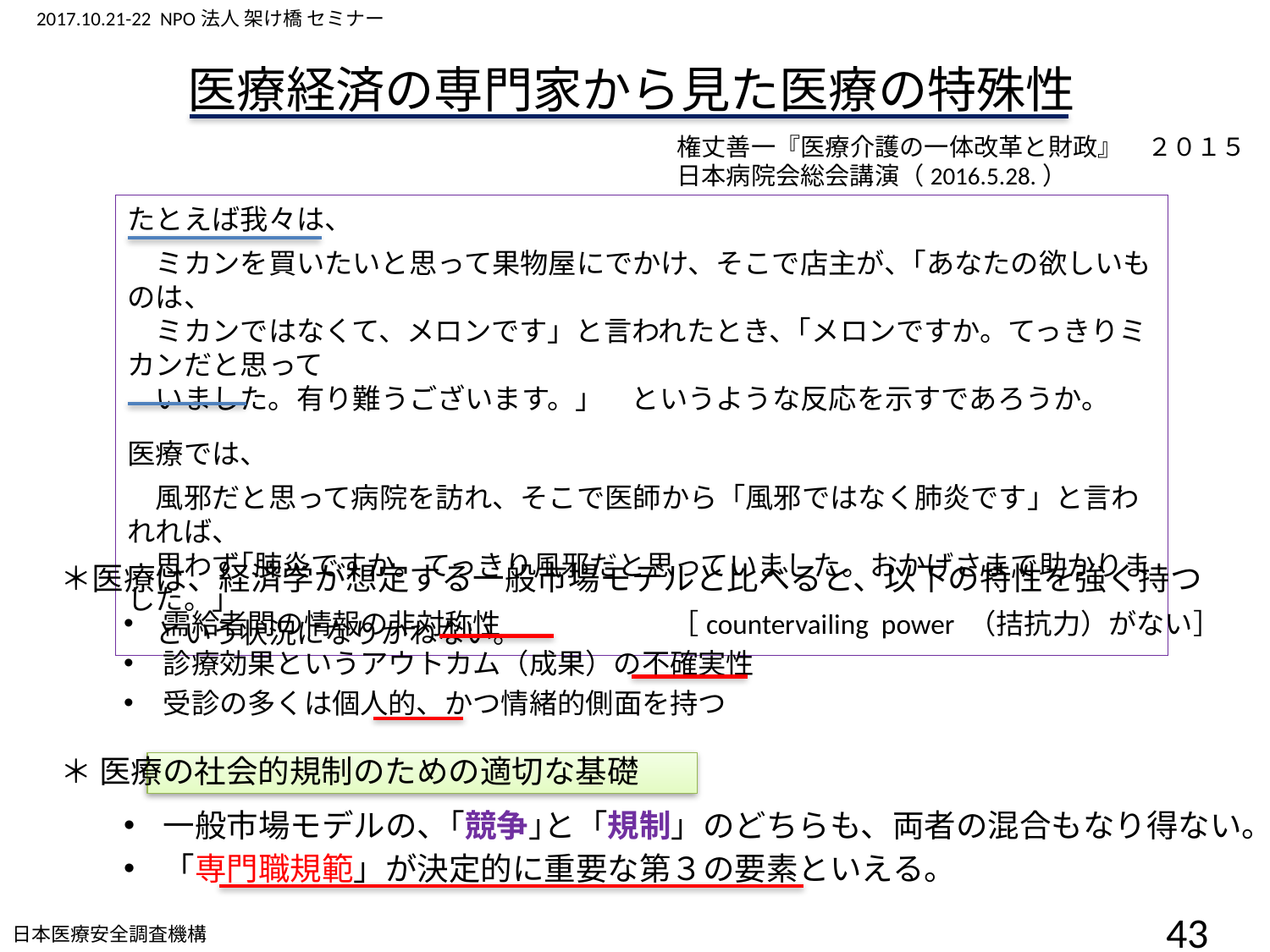

医療経済の専門家から見た医療の特殊性
権丈善一『医療介護の一体改革と財政』　２０１５
日本病院会総会講演（2016.5.28.）
たとえば我々は、
　ミカンを買いたいと思って果物屋にでかけ、そこで店主が、｢あなたの欲しいものは、
　ミカンではなくて、メロンです」と言われたとき、｢メロンですか。てっきりミカンだと思って
　いました。有り難うございます。」　というような反応を示すであろうか。
医療では、
　風邪だと思って病院を訪れ、そこで医師から「風邪ではなく肺炎です」と言われれば、
　思わず｢肺炎ですか。てっきり風邪だと思っていました。おかげさまで助かりました。」
　という状況になりかねない。
＊医療は、経済学が想定する一般市場モデルと比べると、以下の特性を強く持つ
需給者間の情報の非対称性		［countervailing  power （拮抗力）がない］
診療効果というアウトカム（成果）の不確実性
受診の多くは個人的、かつ情緒的側面を持つ
＊ 医療の社会的規制のための適切な基礎
一般市場モデルの、｢競争｣と「規制」のどちらも、両者の混合もなり得ない。
「専門職規範」が決定的に重要な第３の要素といえる。